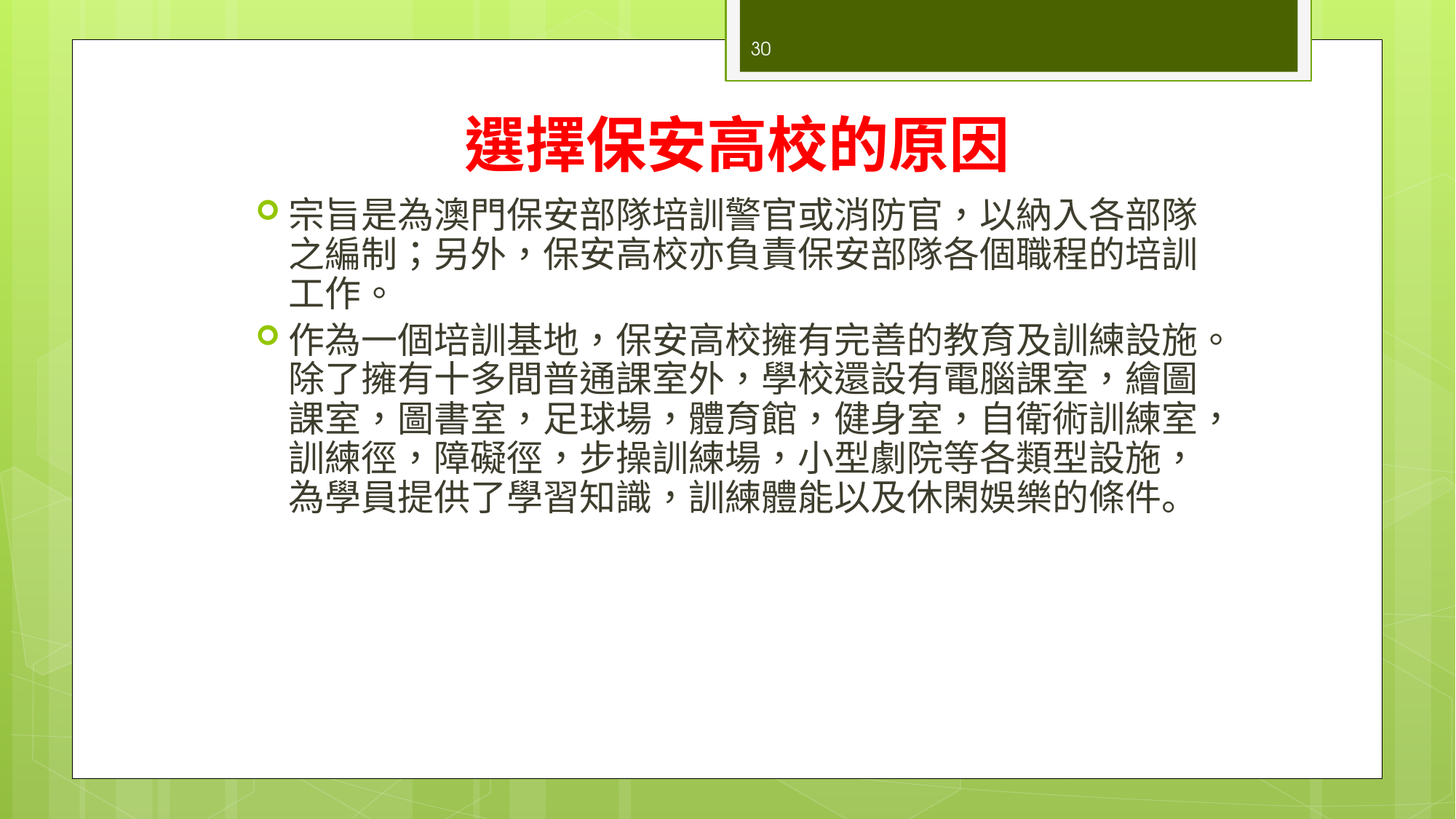

30
# 選擇保安高校的原因
宗旨是為澳門保安部隊培訓警官或消防官，以納入各部隊之編制；另外，保安高校亦負責保安部隊各個職程的培訓工作。
作為一個培訓基地，保安高校擁有完善的教育及訓練設施。除了擁有十多間普通課室外，學校還設有電腦課室，繪圖課室，圖書室，足球場，體育館，健身室，自衛術訓練室，訓練徑，障礙徑，步操訓練場，小型劇院等各類型設施，為學員提供了學習知識，訓練體能以及休閑娛樂的條件。